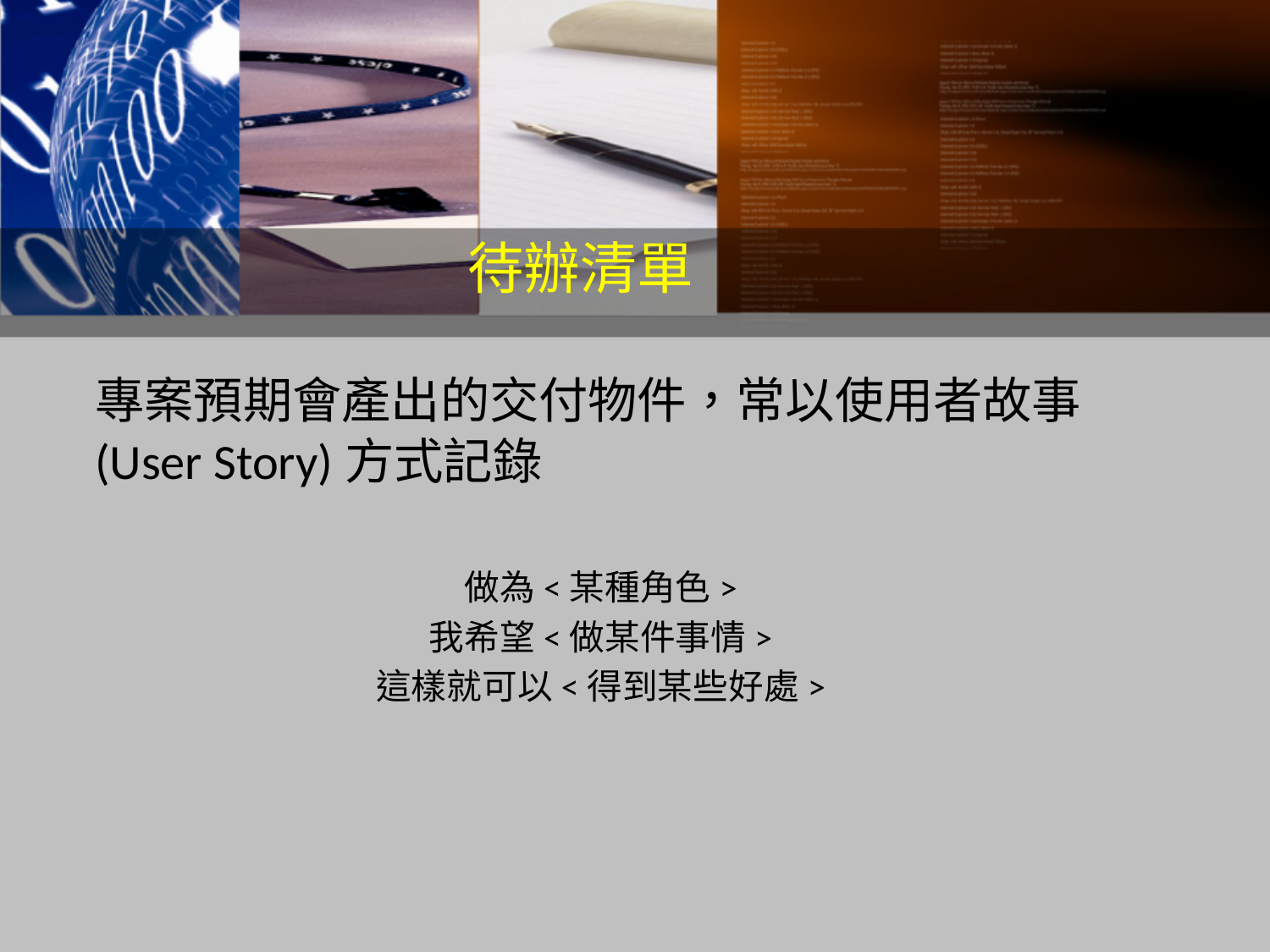

待辦清單
	專案預期會產出的交付物件，常以使用者故事(User Story)方式記錄

做為<某種角色>
我希望<做某件事情>
這樣就可以<得到某些好處>